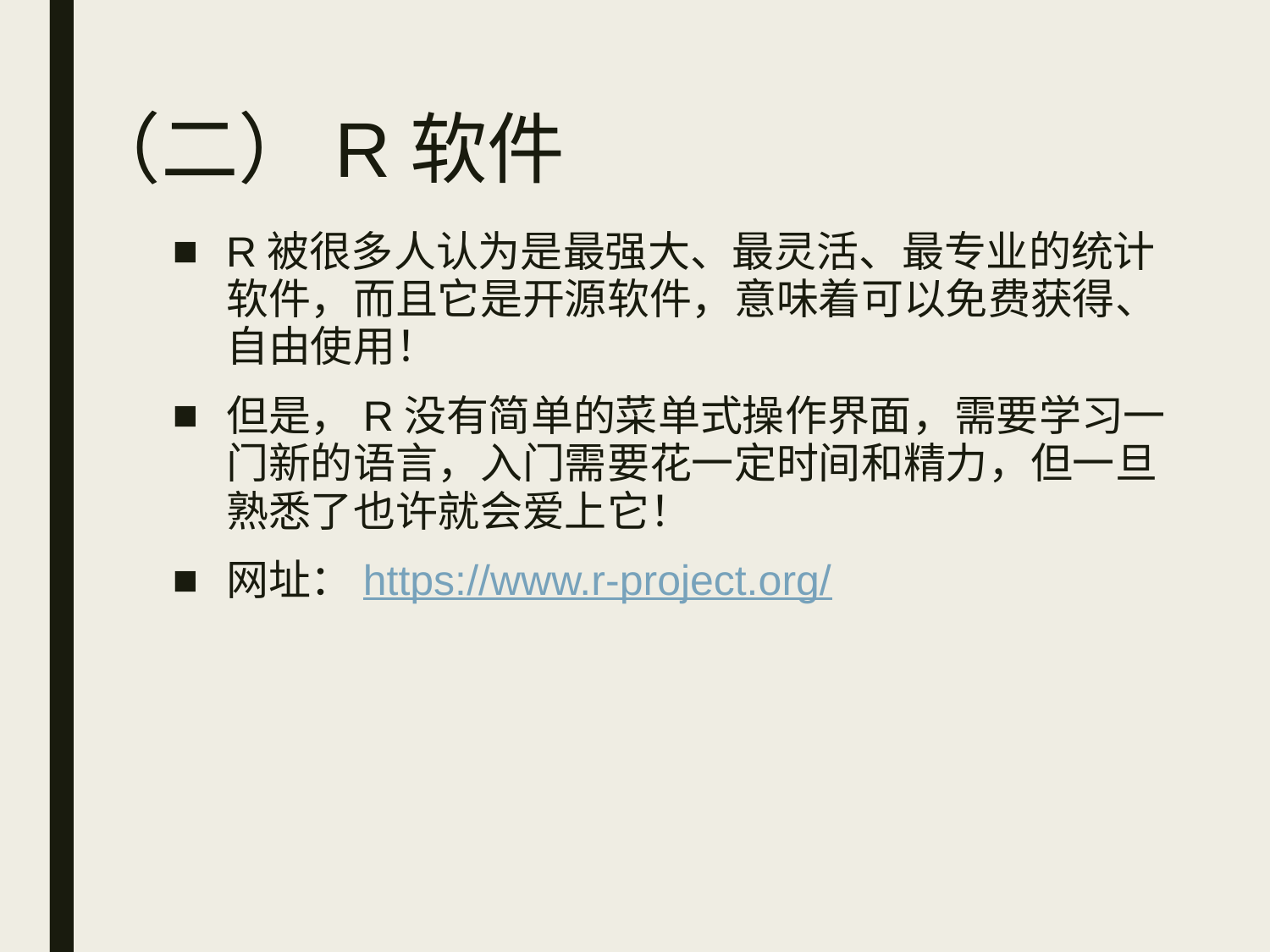

# （二）R软件
R被很多人认为是最强大、最灵活、最专业的统计软件，而且它是开源软件，意味着可以免费获得、自由使用！
但是，R没有简单的菜单式操作界面，需要学习一门新的语言，入门需要花一定时间和精力，但一旦熟悉了也许就会爱上它！
网址：https://www.r-project.org/